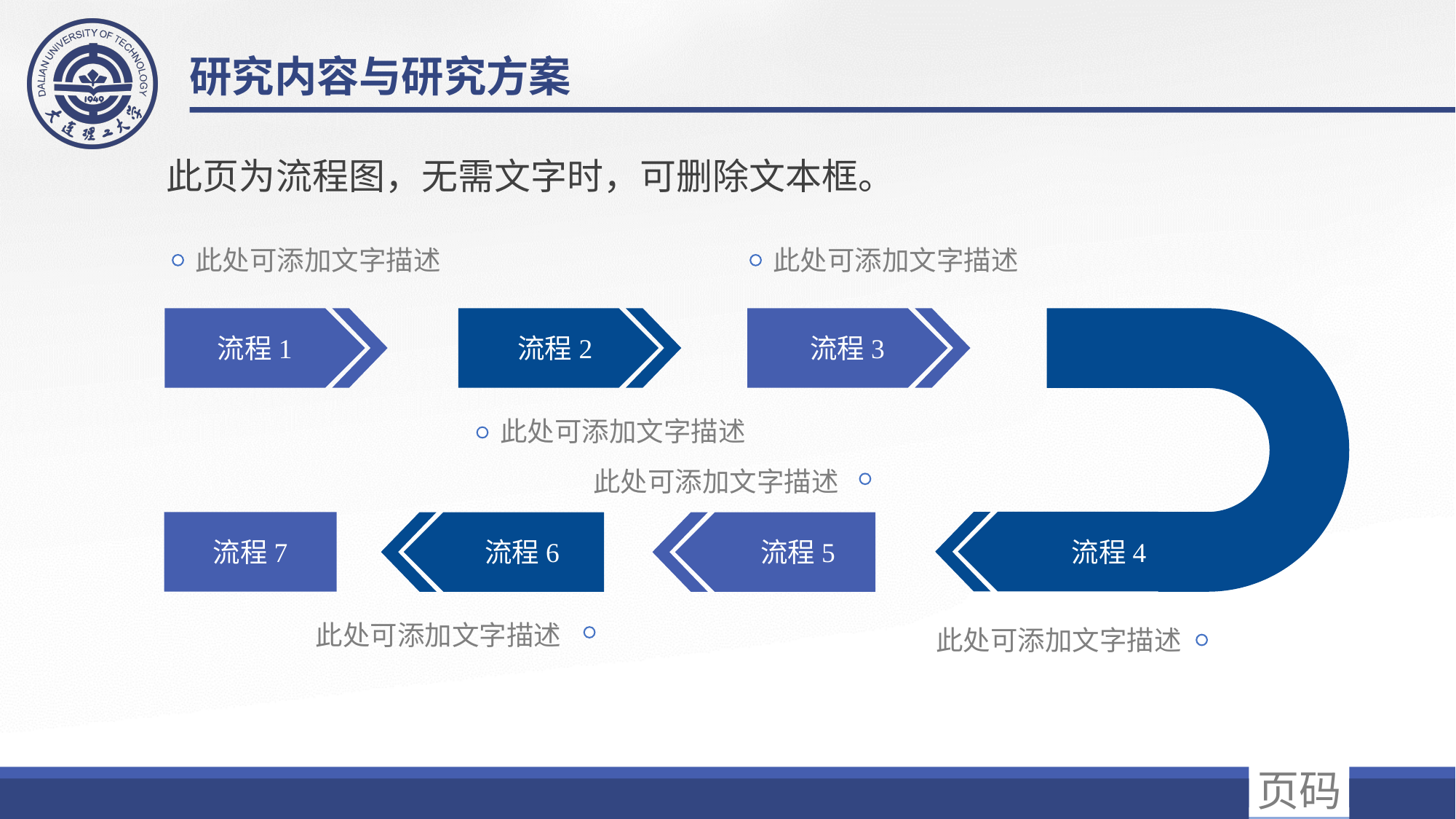

研究内容与研究方案
此页为流程图，无需文字时，可删除文本框。
此处可添加文字描述
此处可添加文字描述

流程1
流程2
流程3

此处可添加文字描述
此处可添加文字描述

流程7
流程6
流程5
流程4

此处可添加文字描述
此处可添加文字描述
页码